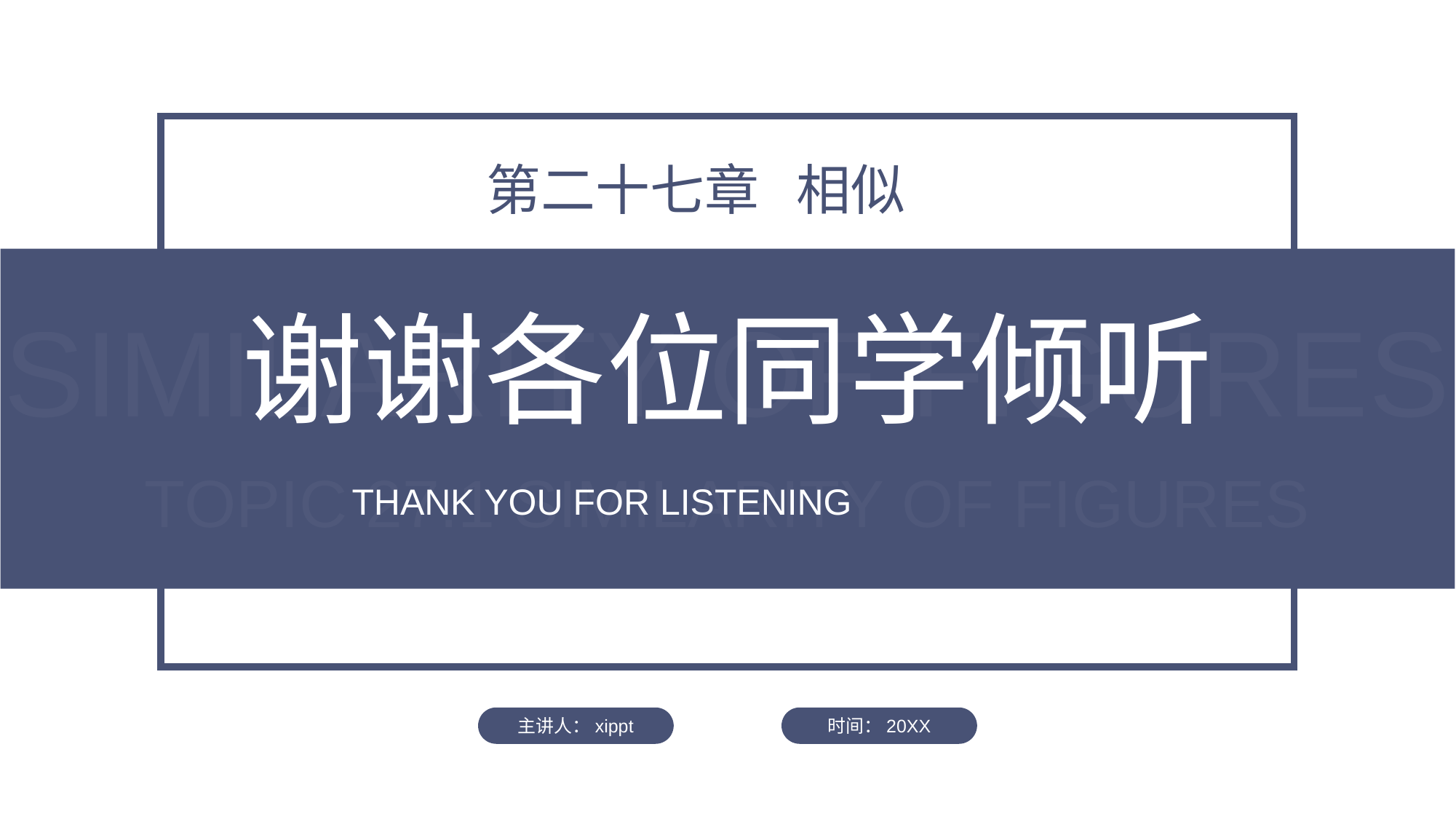

BY YUSHEN

第二十七章   相似

谢谢各位同学倾听
SIMILARITY OF FIGURES
TOPIC 27.1 SIMILARITY OF FIGURES
THANK YOU FOR LISTENING
时间：20XX
主讲人：xippt